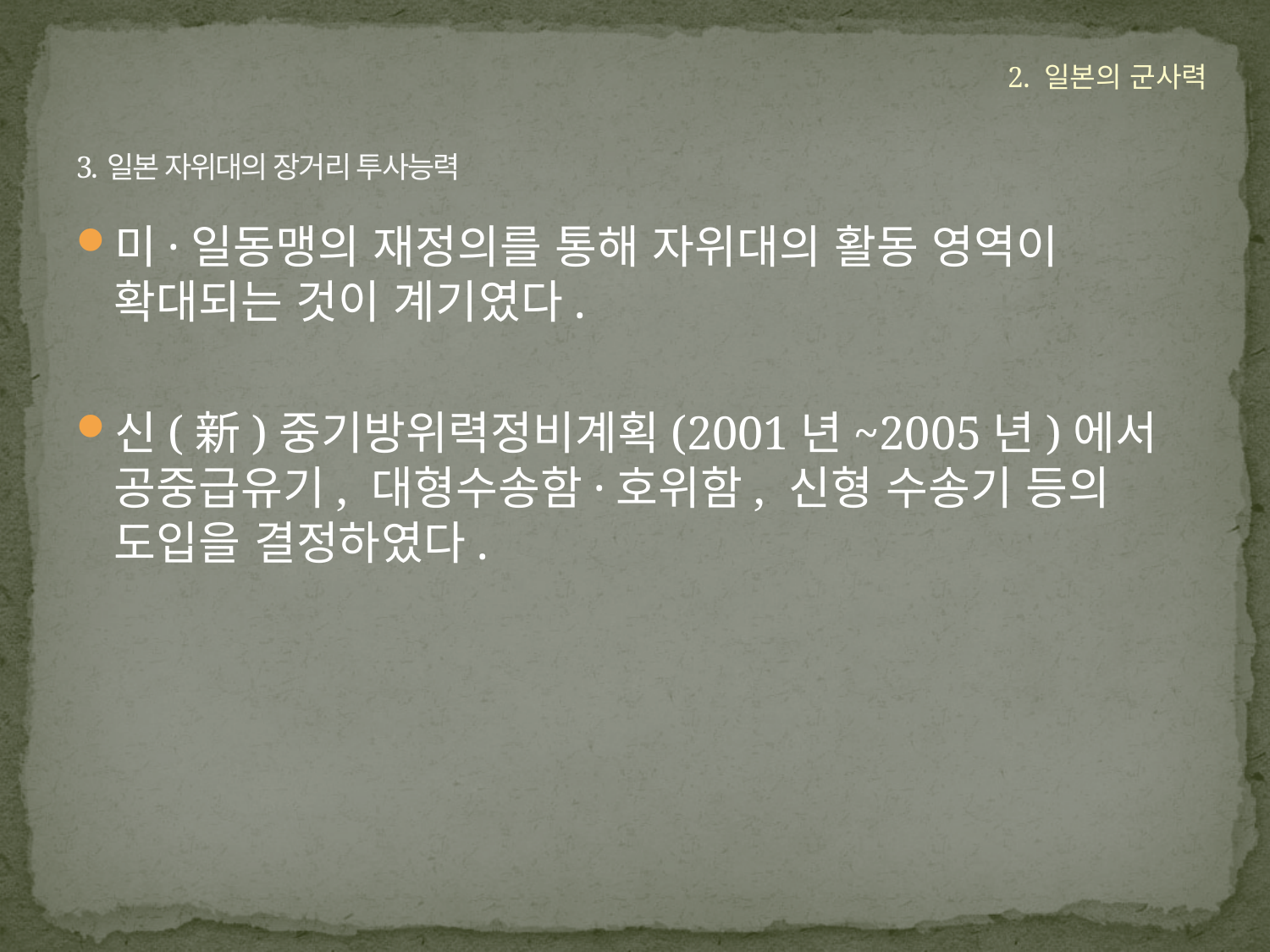

2. 일본의 군사력
# 3. 일본 자위대의 장거리 투사능력
미·일동맹의 재정의를 통해 자위대의 활동 영역이 확대되는 것이 계기였다.

신(新)중기방위력정비계획(2001년~2005년)에서 공중급유기, 대형수송함·호위함, 신형 수송기 등의 도입을 결정하였다.